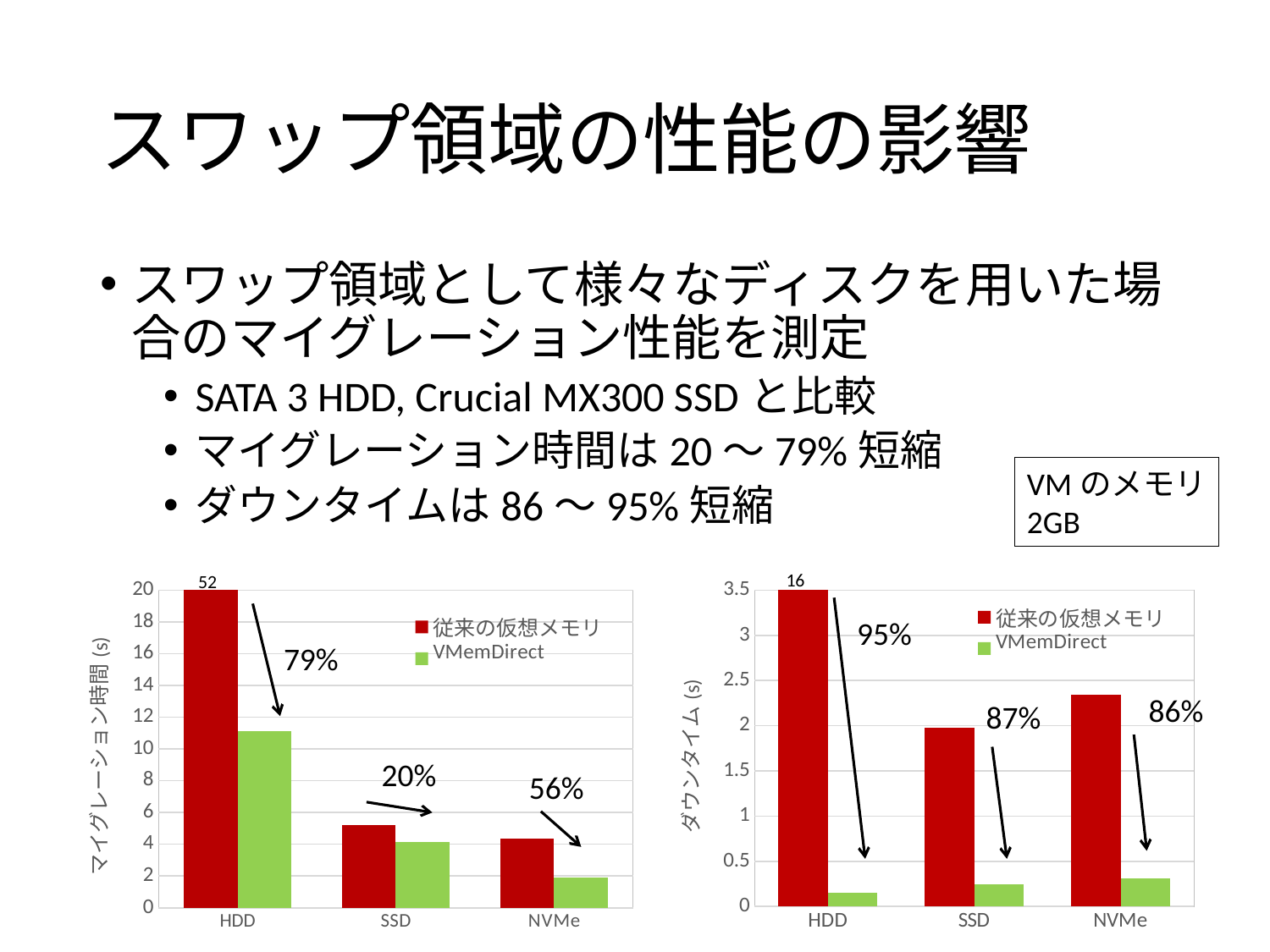

# スワップ領域の性能の影響
スワップ領域として様々なディスクを用いた場合のマイグレーション性能を測定
SATA 3 HDD, Crucial MX300 SSDと比較
マイグレーション時間は20〜79%短縮
ダウンタイムは86〜95%短縮

VMのメモリ
2GB
16
52

### Chart

| Category | 従来の仮想メモリ | VMemDirect |
|---|---|---|
| HDD | 16.23100000000001 | 0.155666666666667 |
| SSD | 1.981 | 0.249 |
| NVMe | 2.346 | 0.31325 |

### Chart

| Category | 従来の仮想メモリ | VMemDirect |
|---|---|---|
| HDD | 53.904 | 11.10133333333333 |
| SSD | 5.214999999999995 | 4.145999999999995 |
| NVMe | 4.342 | 1.90975 |
95%
79%
86%
87%
20%
56%
22